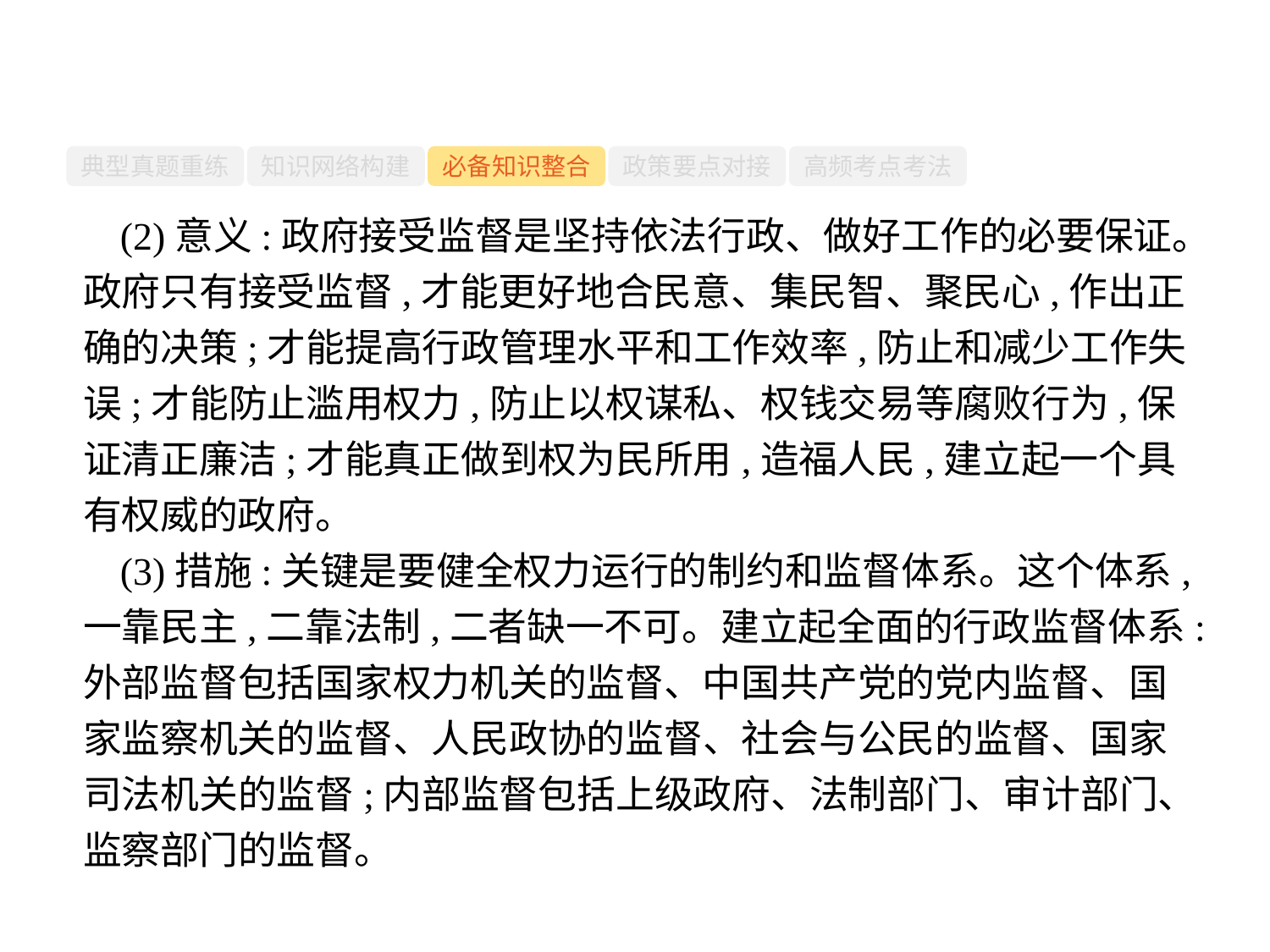

-55-
典型真题重练
知识网络构建
必备知识整合
政策要点对接
高频考点考法
(2)意义:政府接受监督是坚持依法行政、做好工作的必要保证。政府只有接受监督,才能更好地合民意、集民智、聚民心,作出正确的决策;才能提高行政管理水平和工作效率,防止和减少工作失误;才能防止滥用权力,防止以权谋私、权钱交易等腐败行为,保证清正廉洁;才能真正做到权为民所用,造福人民,建立起一个具有权威的政府。
(3)措施:关键是要健全权力运行的制约和监督体系。这个体系,一靠民主,二靠法制,二者缺一不可。建立起全面的行政监督体系:外部监督包括国家权力机关的监督、中国共产党的党内监督、国家监察机关的监督、人民政协的监督、社会与公民的监督、国家司法机关的监督;内部监督包括上级政府、法制部门、审计部门、监察部门的监督。